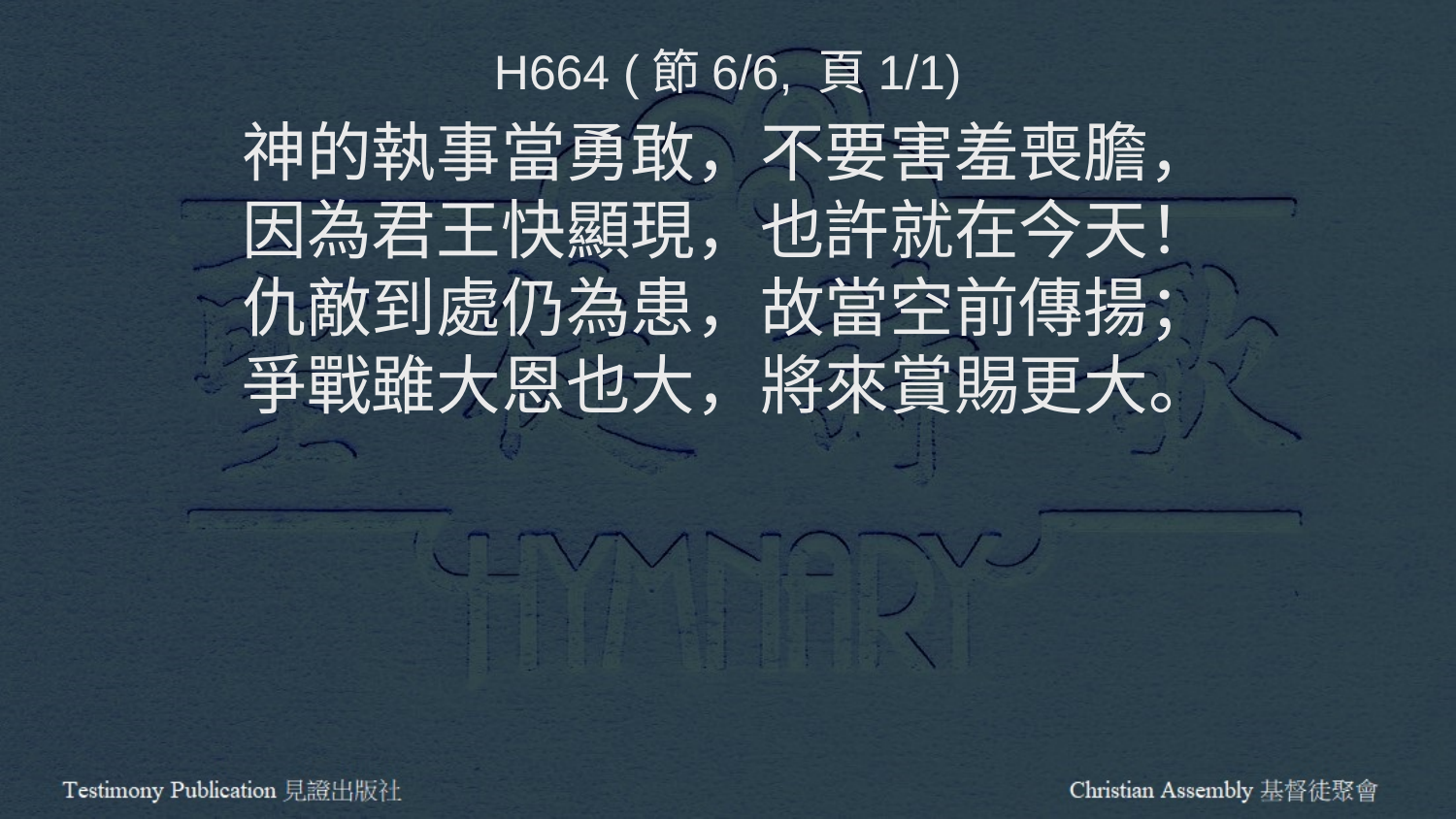

H664 (節6/6, 頁1/1)
神的執事當勇敢，不要害羞喪膽，
因為君王快顯現，也許就在今天！
仇敵到處仍為患，故當空前傳揚；
爭戰雖大恩也大，將來賞賜更大。